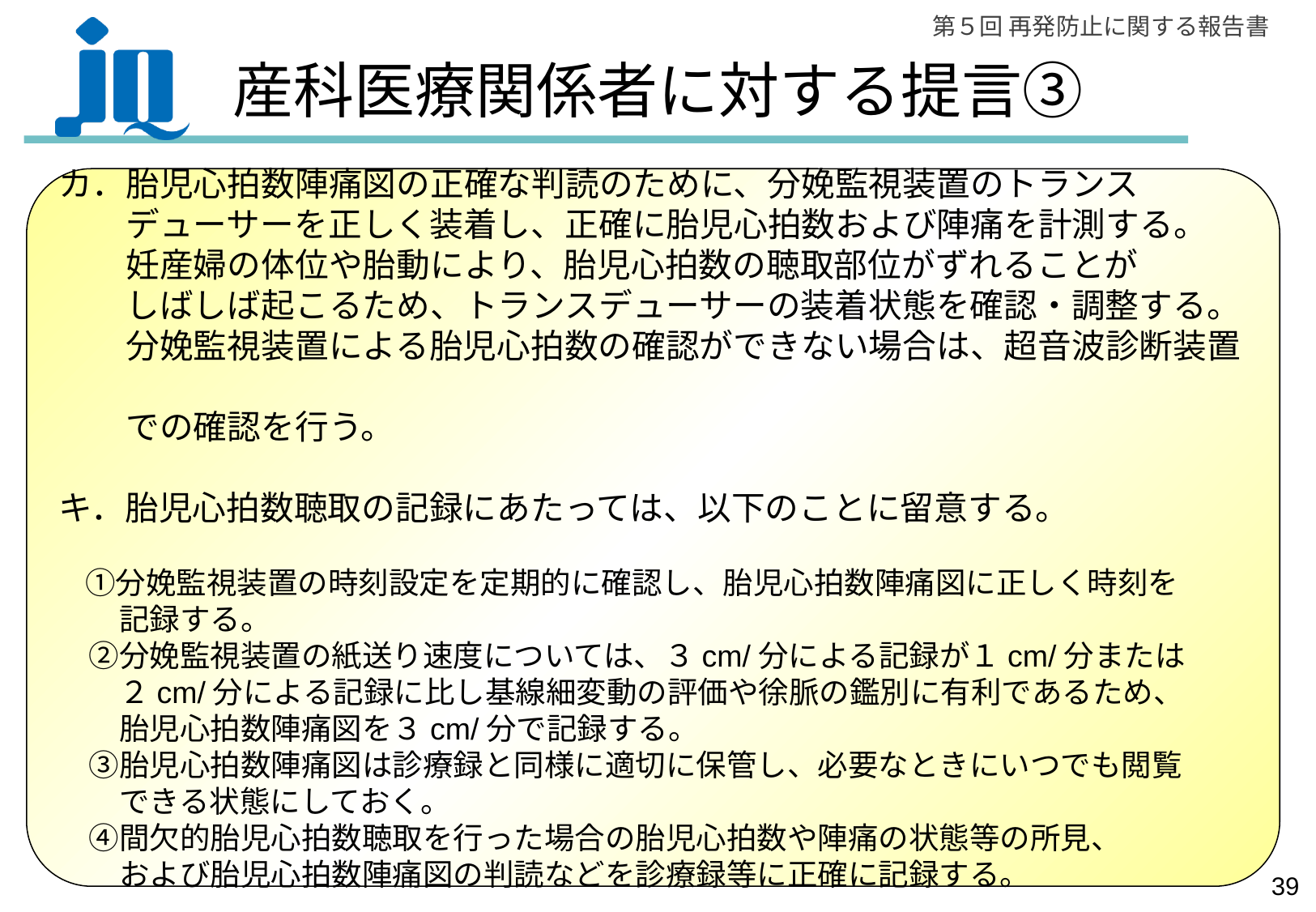

# 産科医療関係者に対する提言③
カ．胎児心拍数陣痛図の正確な判読のために、分娩監視装置のトランス
　　デューサーを正しく装着し、正確に胎児心拍数および陣痛を計測する。
　　妊産婦の体位や胎動により、胎児心拍数の聴取部位がずれることが
　　しばしば起こるため、トランスデューサーの装着状態を確認・調整する。
　　分娩監視装置による胎児心拍数の確認ができない場合は、超音波診断装置
　　での確認を行う。

キ．胎児心拍数聴取の記録にあたっては、以下のことに留意する。

　①分娩監視装置の時刻設定を定期的に確認し、胎児心拍数陣痛図に正しく時刻を
　　記録する。
　②分娩監視装置の紙送り速度については、３cm/分による記録が１cm/分または
　　２cm/分による記録に比し基線細変動の評価や徐脈の鑑別に有利であるため、
　　胎児心拍数陣痛図を３cm/分で記録する。
　③胎児心拍数陣痛図は診療録と同様に適切に保管し、必要なときにいつでも閲覧
　　できる状態にしておく。
　④間欠的胎児心拍数聴取を行った場合の胎児心拍数や陣痛の状態等の所見、
　　および胎児心拍数陣痛図の判読などを診療録等に正確に記録する。
39